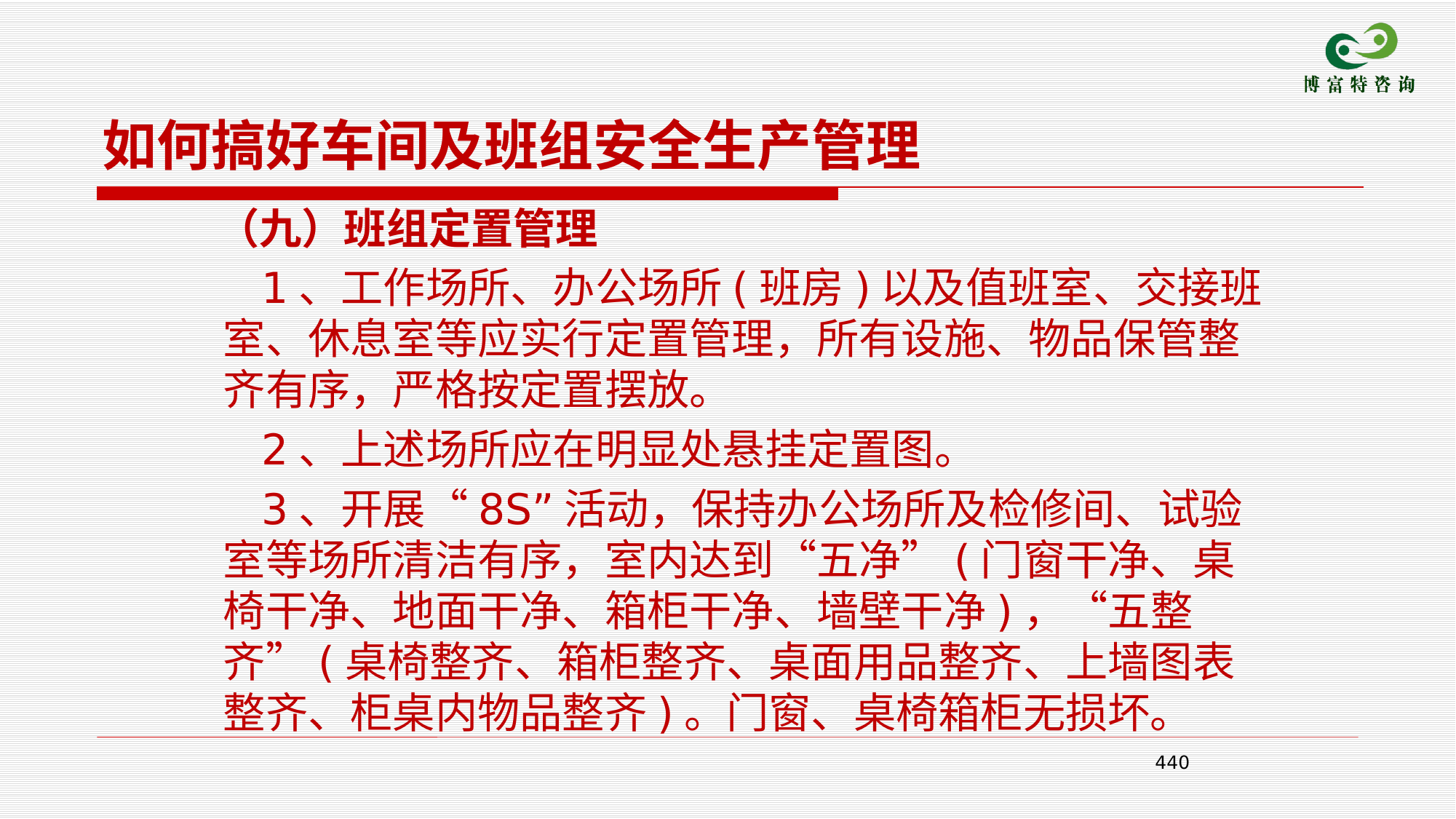

如何搞好车间及班组安全生产管理
     （九）班组定置管理
       1、工作场所、办公场所(班房)以及值班室、交接班室、休息室等应实行定置管理，所有设施、物品保管整齐有序，严格按定置摆放。
       2、上述场所应在明显处悬挂定置图。
       3、开展“8S”活动，保持办公场所及检修间、试验室等场所清洁有序，室内达到“五净”(门窗干净、桌椅干净、地面干净、箱柜干净、墙壁干净)，“五整齐”(桌椅整齐、箱柜整齐、桌面用品整齐、上墙图表整齐、柜桌内物品整齐)。门窗、桌椅箱柜无损坏。

440